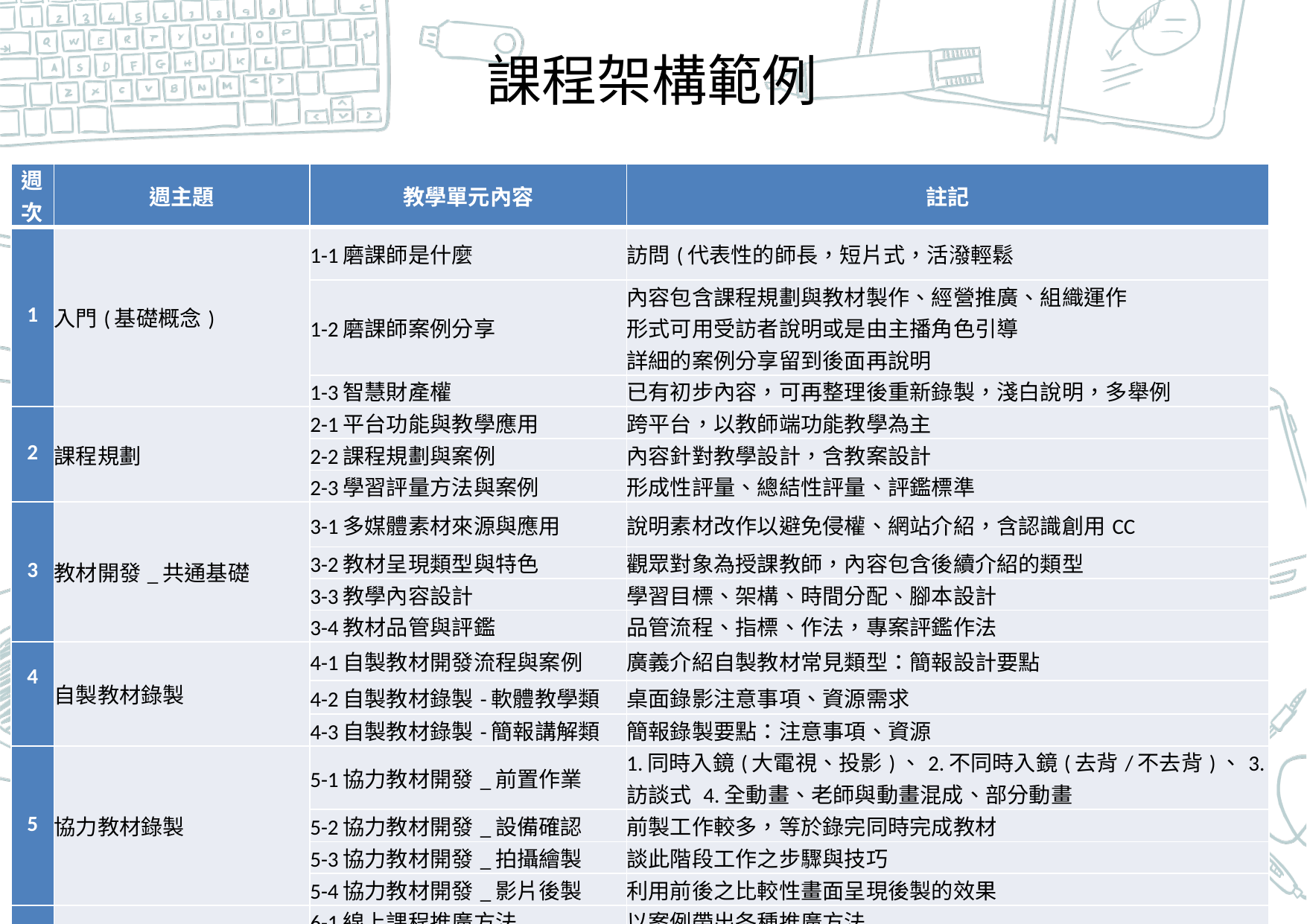

# 課程架構範例
| 週次 | 週主題 | 教學單元內容 | 註記 |
| --- | --- | --- | --- |
| 1 | 入門(基礎概念) | 1-1磨課師是什麼 | 訪問(代表性的師長，短片式，活潑輕鬆 |
|  |  | 1-2磨課師案例分享 | 內容包含課程規劃與教材製作、經營推廣、組織運作 形式可用受訪者說明或是由主播角色引導 詳細的案例分享留到後面再說明 |
|  |  | 1-3智慧財產權 | 已有初步內容，可再整理後重新錄製，淺白說明，多舉例 |
| 2 | 課程規劃 | 2-1平台功能與教學應用 | 跨平台，以教師端功能教學為主 |
|  |  | 2-2課程規劃與案例 | 內容針對教學設計，含教案設計 |
|  |  | 2-3學習評量方法與案例 | 形成性評量、總結性評量、評鑑標準 |
| 3 | 教材開發\_共通基礎 | 3-1多媒體素材來源與應用 | 說明素材改作以避免侵權、網站介紹，含認識創用CC |
|  |  | 3-2教材呈現類型與特色 | 觀眾對象為授課教師，內容包含後續介紹的類型 |
|  |  | 3-3教學內容設計 | 學習目標、架構、時間分配、腳本設計 |
|  |  | 3-4教材品管與評鑑 | 品管流程、指標、作法，專案評鑑作法 |
| 4 | 自製教材錄製 | 4-1自製教材開發流程與案例 | 廣義介紹自製教材常見類型：簡報設計要點 |
|  |  | 4-2自製教材錄製-軟體教學類 | 桌面錄影注意事項、資源需求 |
|  |  | 4-3自製教材錄製-簡報講解類 | 簡報錄製要點：注意事項、資源 |
| 5 | 協力教材錄製 | 5-1協力教材開發\_前置作業 | 1.同時入鏡(大電視、投影)、2.不同時入鏡(去背/不去背)、3.訪談式 4.全動畫、老師與動畫混成、部分動畫 |
|  |  | 5-2協力教材開發\_設備確認 | 前製工作較多，等於錄完同時完成教材 |
|  |  | 5-3協力教材開發\_拍攝繪製 | 談此階段工作之步驟與技巧 |
|  |  | 5-4協力教材開發\_影片後製 | 利用前後之比較性畫面呈現後製的效果 |
| 6 | 線上課程推廣與國外案例 | 6-1線上課程推廣方法 | 以案例帶出各種推廣方法 |
|  |  | 6-2線上課程國外案例分享 | 剪輯授權影片之精華片段 |